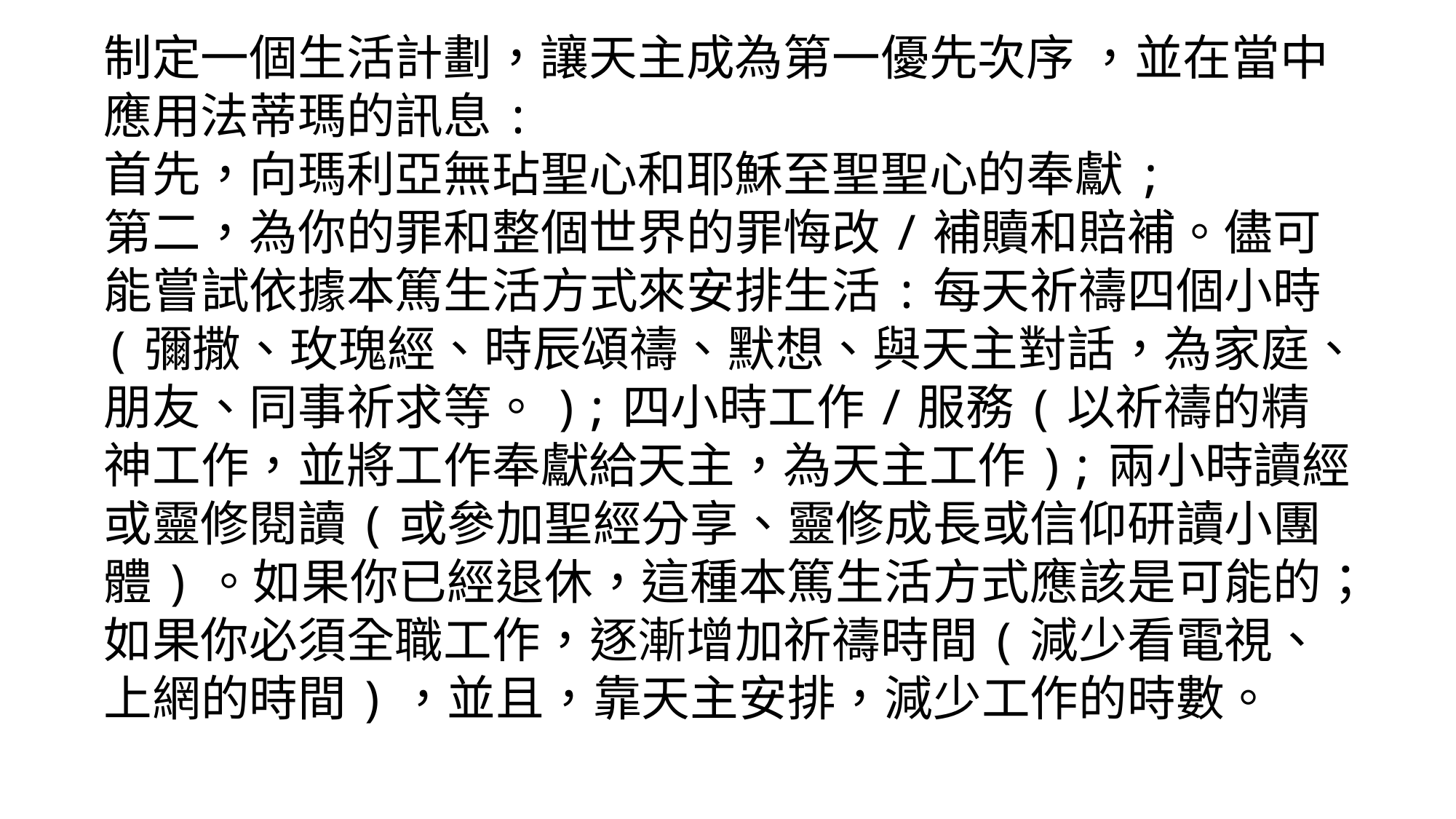

制定一個生活計劃，讓天主成為第一優先次序 ，並在當中應用法蒂瑪的訊息:
首先，向瑪利亞無玷聖心和耶穌至聖聖心的奉獻;
第二，為你的罪和整個世界的罪悔改/補贖和賠補。儘可能嘗試依據本篤生活方式來安排生活:每天祈禱四個小時(彌撒、玫瑰經、時辰頌禱、默想、與天主對話，為家庭、朋友、同事祈求等。);四小時工作/服務(以祈禱的精神工作，並將工作奉獻給天主，為天主工作);兩小時讀經或靈修閱讀(或參加聖經分享、靈修成長或信仰研讀小團體)。如果你已經退休，這種本篤生活方式應該是可能的；如果你必須全職工作，逐漸增加祈禱時間(減少看電視、上網的時間)，並且，靠天主安排，減少工作的時數。